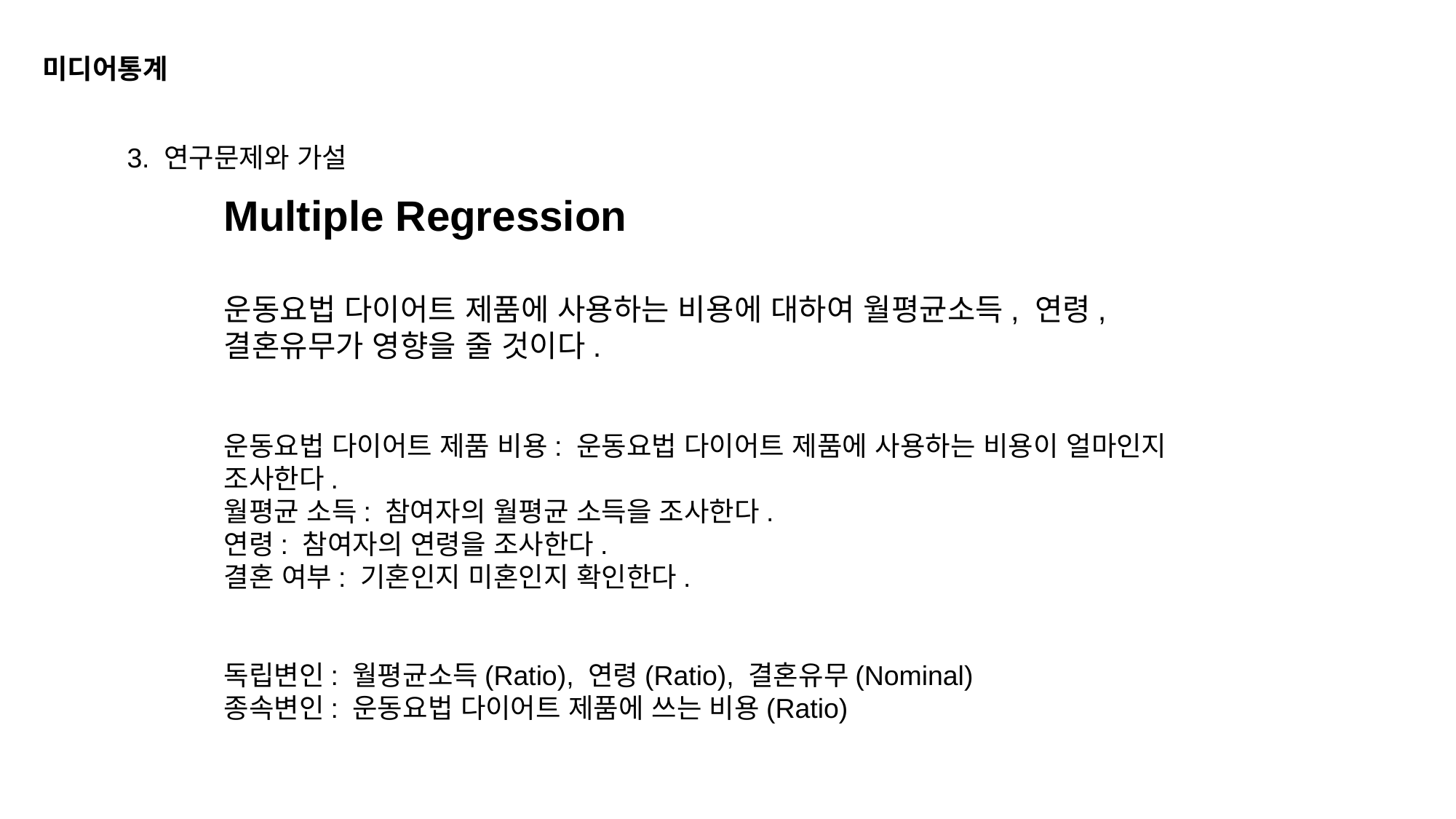

미디어통계
3. 연구문제와 가설
Multiple Regression

운동요법 다이어트 제품에 사용하는 비용에 대하여 월평균소득, 연령, 결혼유무가 영향을 줄 것이다.

운동요법 다이어트 제품 비용: 운동요법 다이어트 제품에 사용하는 비용이 얼마인지 조사한다.
월평균 소득: 참여자의 월평균 소득을 조사한다.
연령: 참여자의 연령을 조사한다.
결혼 여부: 기혼인지 미혼인지 확인한다.

독립변인: 월평균소득(Ratio), 연령(Ratio), 결혼유무(Nominal)
종속변인: 운동요법 다이어트 제품에 쓰는 비용(Ratio)